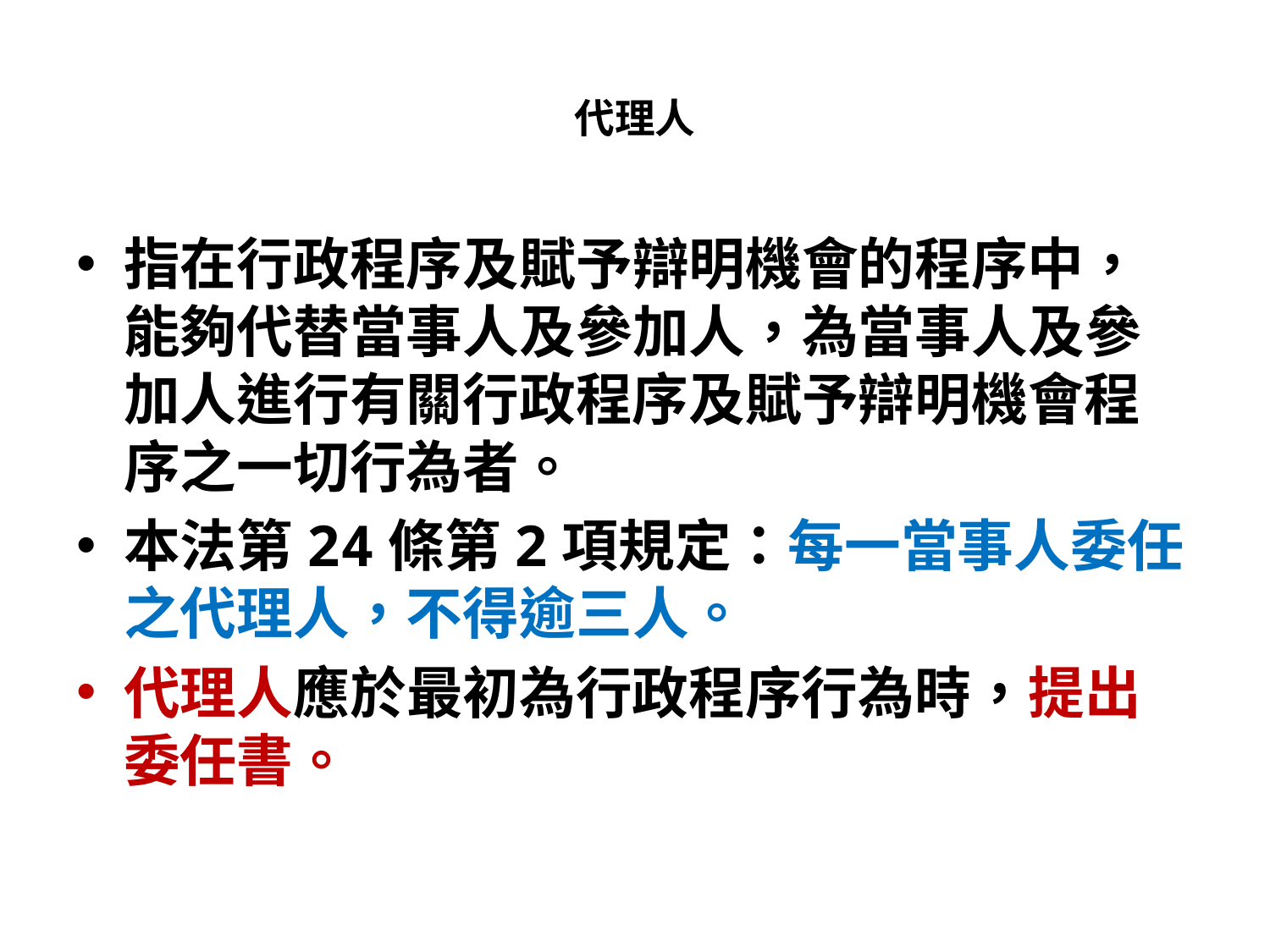

# 代理人
指在行政程序及賦予辯明機會的程序中，能夠代替當事人及參加人，為當事人及參加人進行有關行政程序及賦予辯明機會程序之一切行為者。
本法第24條第2項規定：每一當事人委任之代理人，不得逾三人。
代理人應於最初為行政程序行為時，提出委任書。